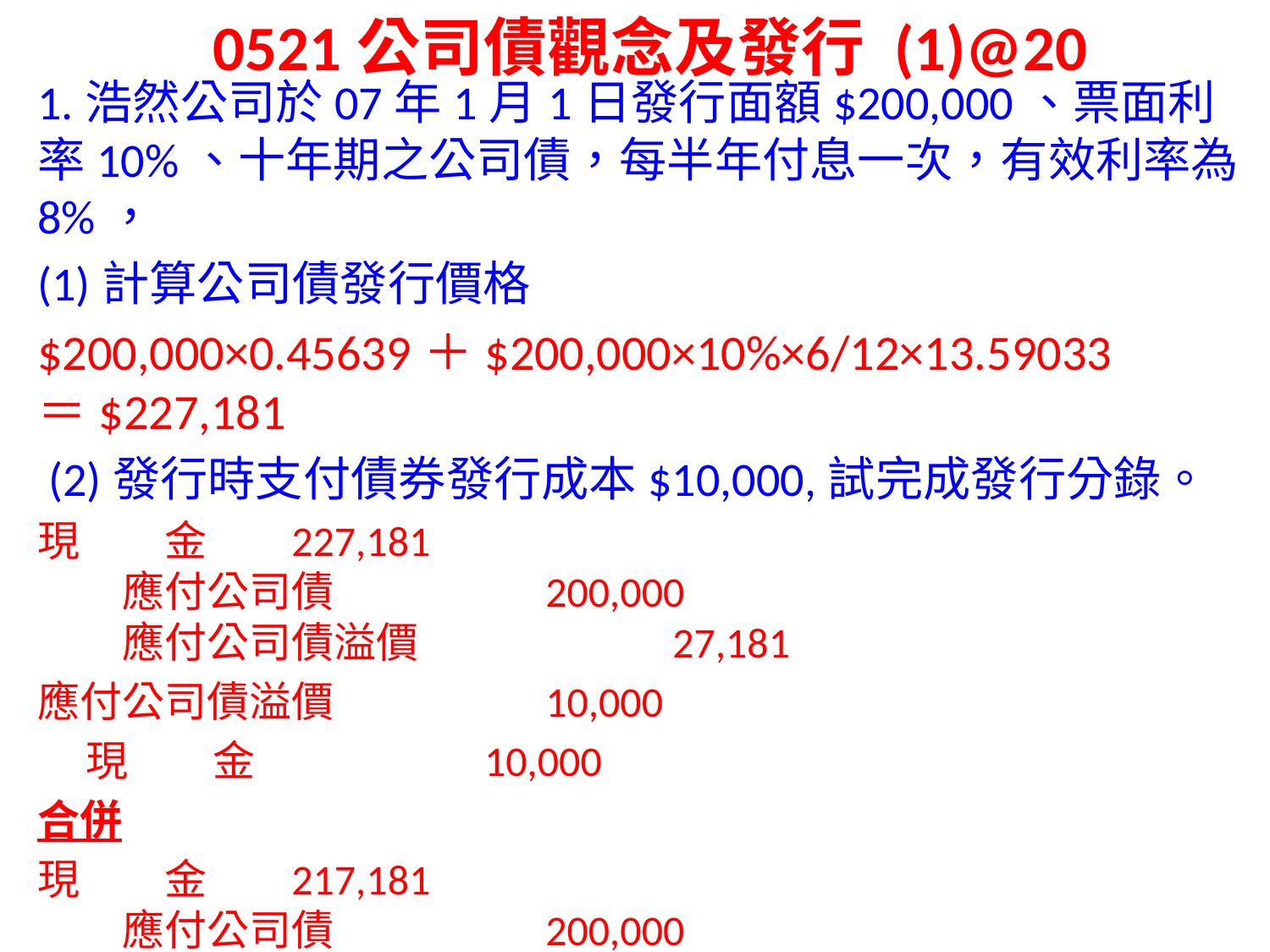

# 0521公司債觀念及發行 (1)@20
1.浩然公司於07年1月1日發行面額$200,000、票面利率10%、十年期之公司債，每半年付息一次，有效利率為8%，
(1)計算公司債發行價格
$200,000×0.45639＋$200,000×10%×6/12×13.59033
＝$227,181
 (2)發行時支付債券發行成本$10,000,試完成發行分錄。
現　　金	227,181
　　應付公司債		200,000
　　應付公司債溢價		27,181
應付公司債溢價		10,000
    現　　金                       10,000
合併
現　　金	217,181
　　應付公司債		200,000
　　應付公司債溢價		17,181

2.當票面利率＞有效利率→公司債_____價發行
3.已知年底帳列應付公司債$100,000，應付公司債溢價
   $10,000，則年底公司債之帳面金額為___________。
4.(    )有關公司債之敘述，下列何者有誤？　(A)有節省所得稅的優點　(B)記名債券轉讓時必須辦理過戶登記　(C)分期還本公司債是指分次清償債務本金之公司債　(D)公司債的發行價格必等於面值。